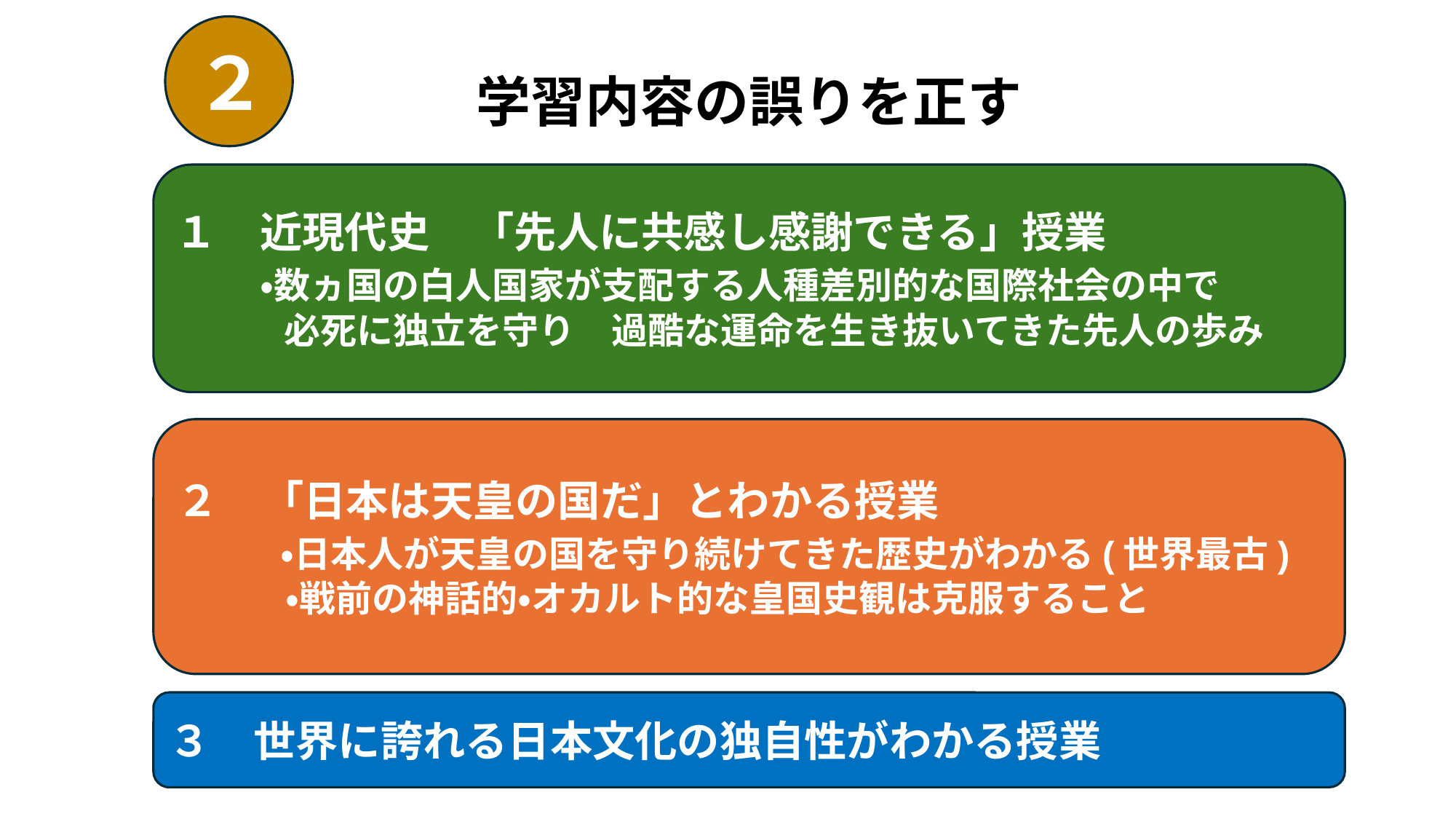

２
学習内容の誤りを正す

１　近現代史　「先人に共感し感謝できる」授業
　　・数ヵ国の白人国家が支配する人種差別的な国際社会の中で
　　　必死に独立を守り　過酷な運命を生き抜いてきた先人の歩み

２　「日本は天皇の国だ」とわかる授業
　  　・日本人が天皇の国を守り続けてきた歴史がわかる(世界最古)
　　　・戦前の神話的・オカルト的な皇国史観は克服すること
３　世界に誇れる日本文化の独自性がわかる授業